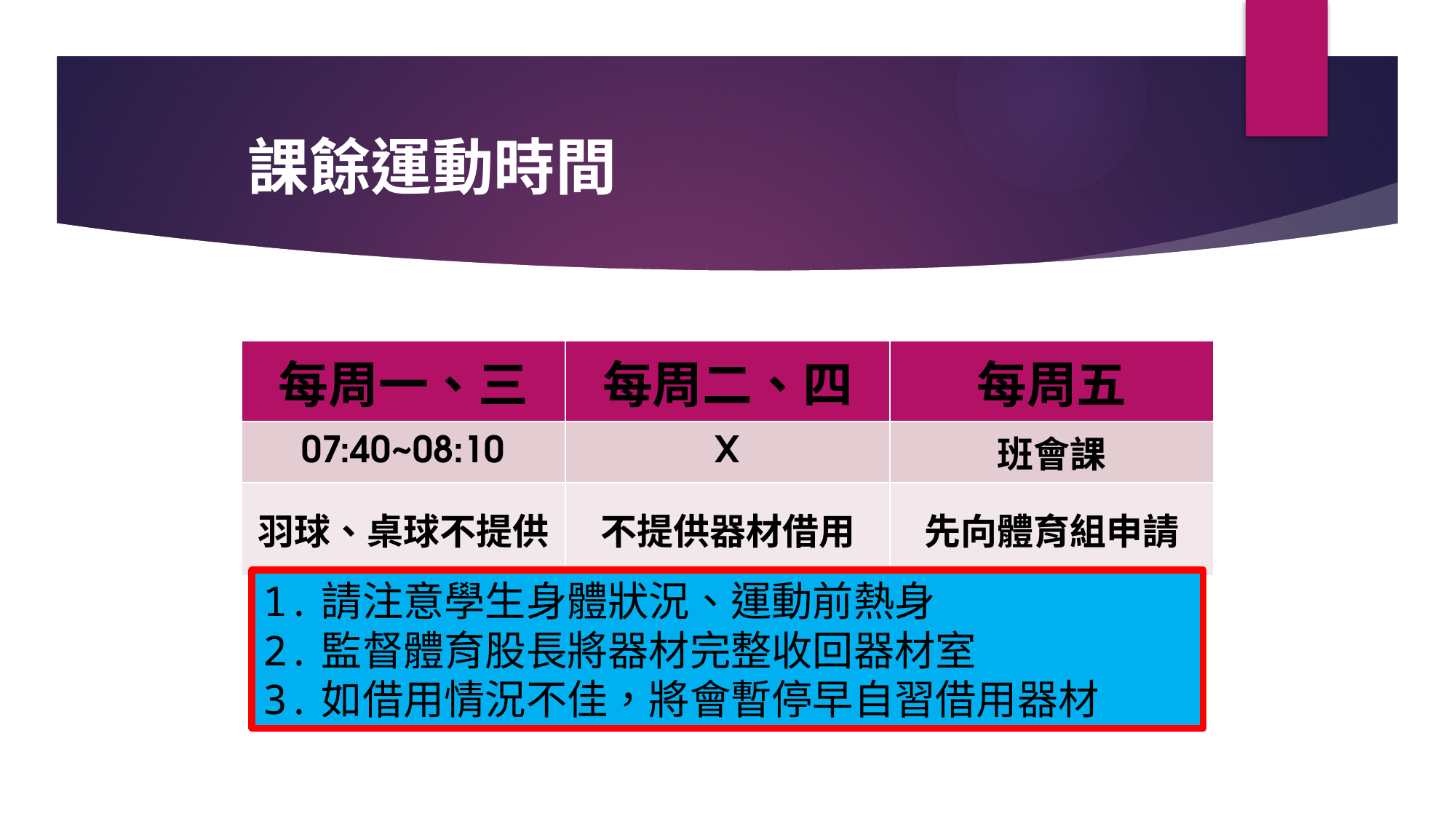

課餘運動時間

| 每周一、三 | 每周二、四 | 每周五 |
| --- | --- | --- |
| 07:40~08:10 | X | 班會課 |
| 羽球、桌球不提供 | 不提供器材借用 | 先向體育組申請 |
1.請注意學生身體狀況、運動前熱身
2.監督體育股長將器材完整收回器材室
3.如借用情況不佳，將會暫停早自習借用器材